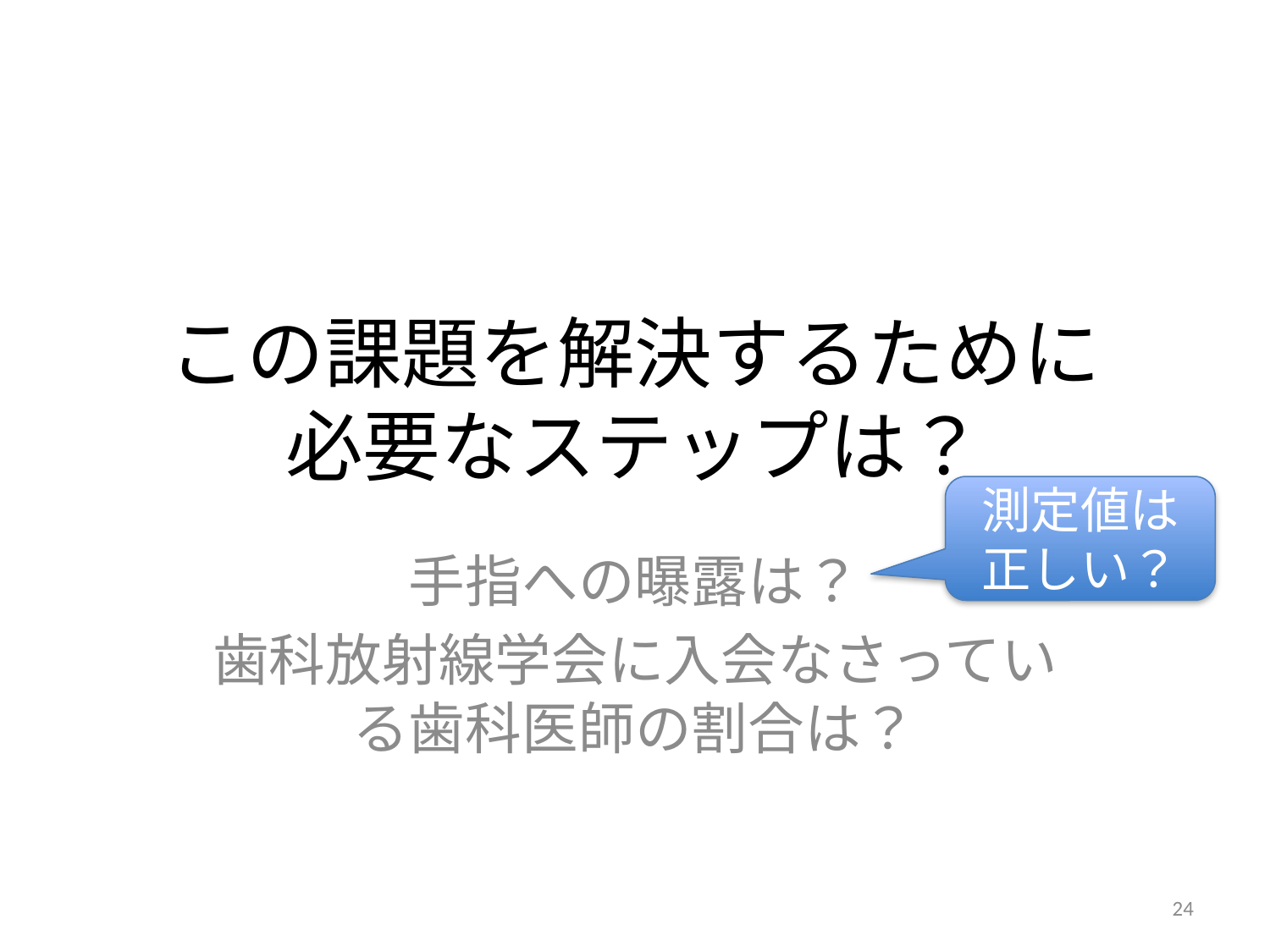

# この課題を解決するために 必要なステップは？
測定値は
正しい？
手指への曝露は？
歯科放射線学会に入会なさっている歯科医師の割合は？
24